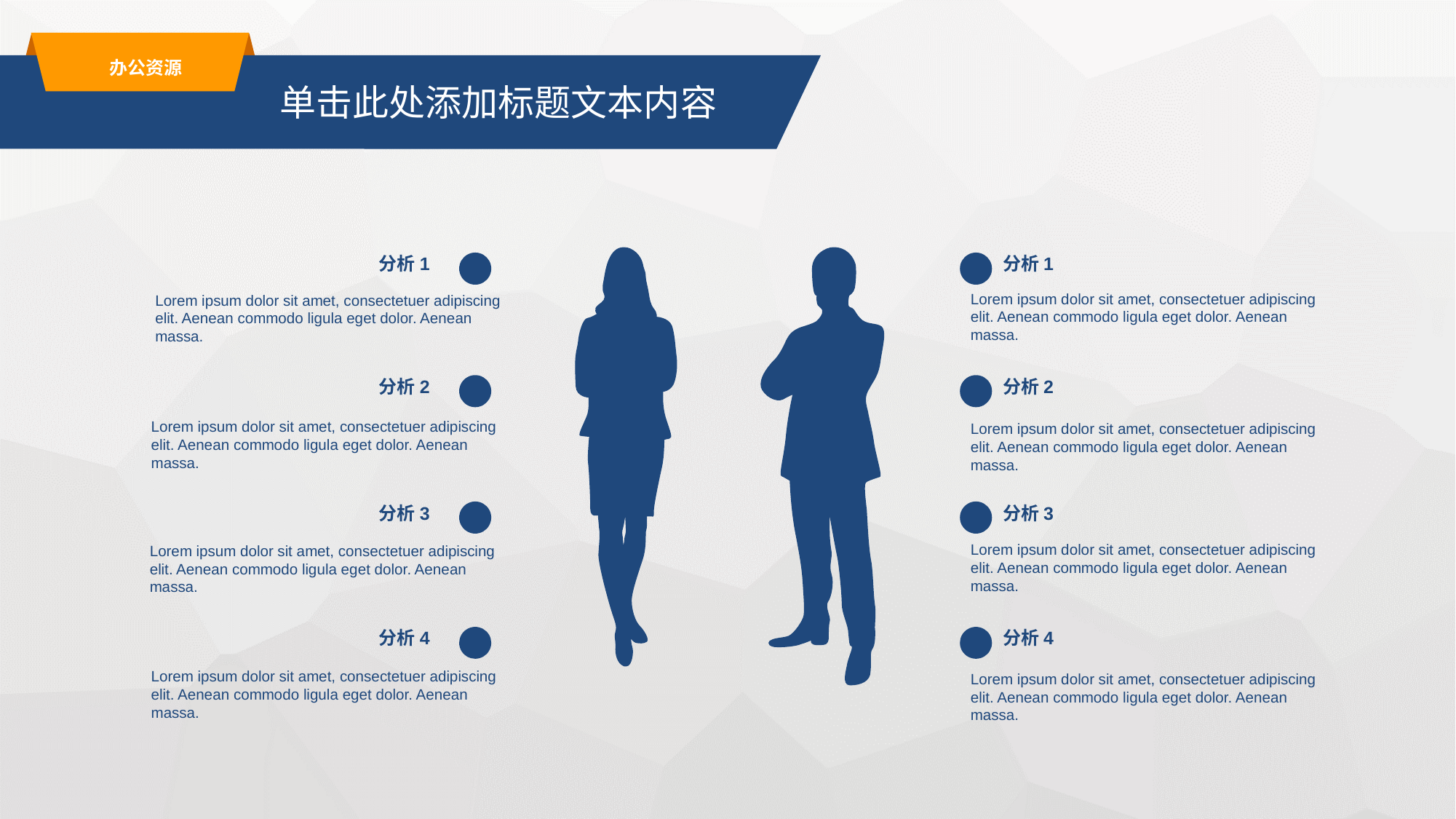

办公资源

单击此处添加标题文本内容
分析1
分析1

Lorem ipsum dolor sit amet, consectetuer adipiscing elit. Aenean commodo ligula eget dolor. Aenean massa.
Lorem ipsum dolor sit amet, consectetuer adipiscing elit. Aenean commodo ligula eget dolor. Aenean massa.
分析2
分析2

Lorem ipsum dolor sit amet, consectetuer adipiscing elit. Aenean commodo ligula eget dolor. Aenean massa.
Lorem ipsum dolor sit amet, consectetuer adipiscing elit. Aenean commodo ligula eget dolor. Aenean massa.
分析3
分析3

Lorem ipsum dolor sit amet, consectetuer adipiscing elit. Aenean commodo ligula eget dolor. Aenean massa.
Lorem ipsum dolor sit amet, consectetuer adipiscing elit. Aenean commodo ligula eget dolor. Aenean massa.
分析4
分析4

Lorem ipsum dolor sit amet, consectetuer adipiscing elit. Aenean commodo ligula eget dolor. Aenean massa.
Lorem ipsum dolor sit amet, consectetuer adipiscing elit. Aenean commodo ligula eget dolor. Aenean massa.